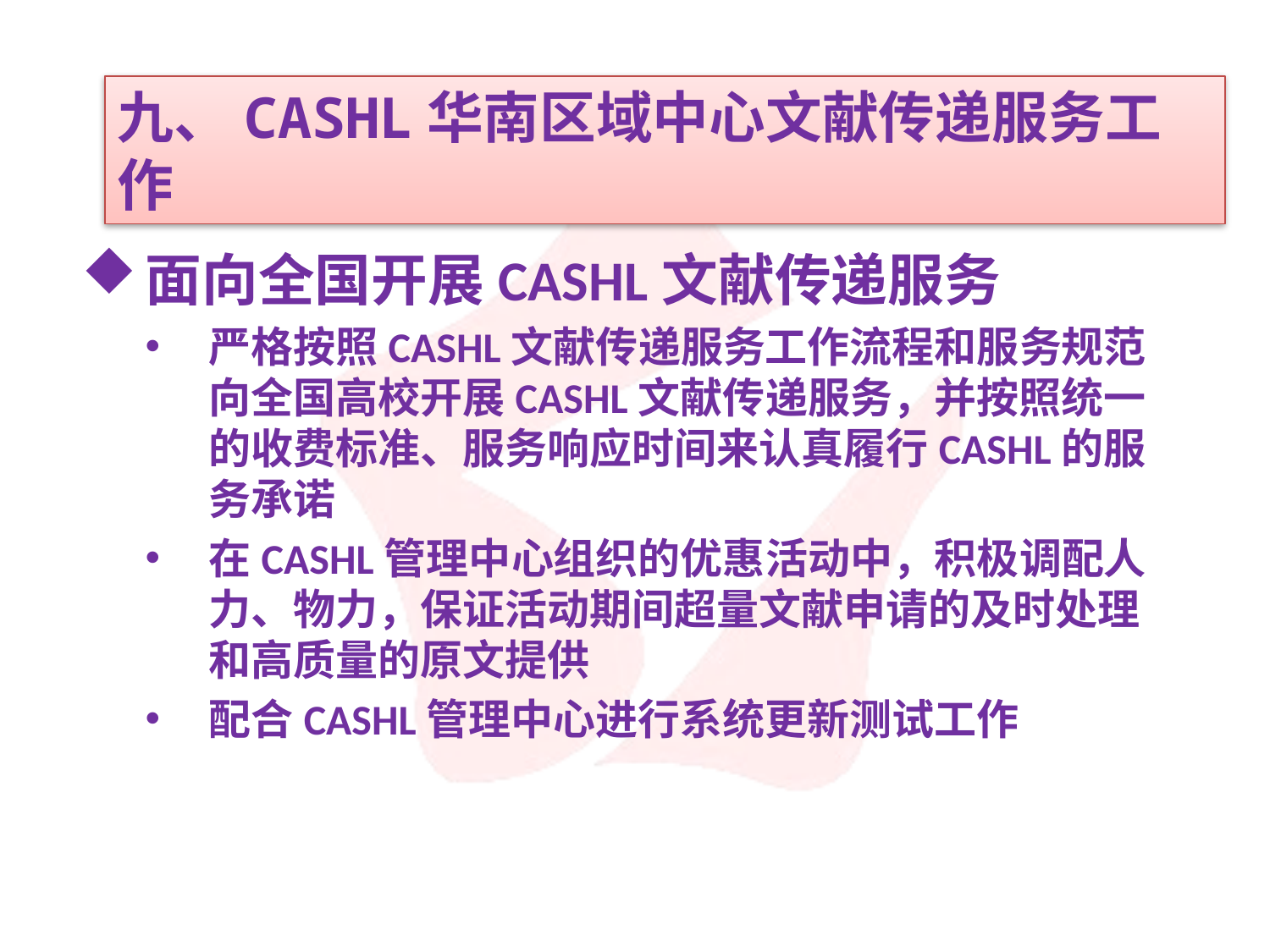

九、CASHL华南区域中心文献传递服务工作
面向全国开展CASHL文献传递服务
严格按照CASHL文献传递服务工作流程和服务规范向全国高校开展CASHL文献传递服务，并按照统一的收费标准、服务响应时间来认真履行CASHL的服务承诺
在CASHL管理中心组织的优惠活动中，积极调配人力、物力，保证活动期间超量文献申请的及时处理和高质量的原文提供
配合CASHL管理中心进行系统更新测试工作